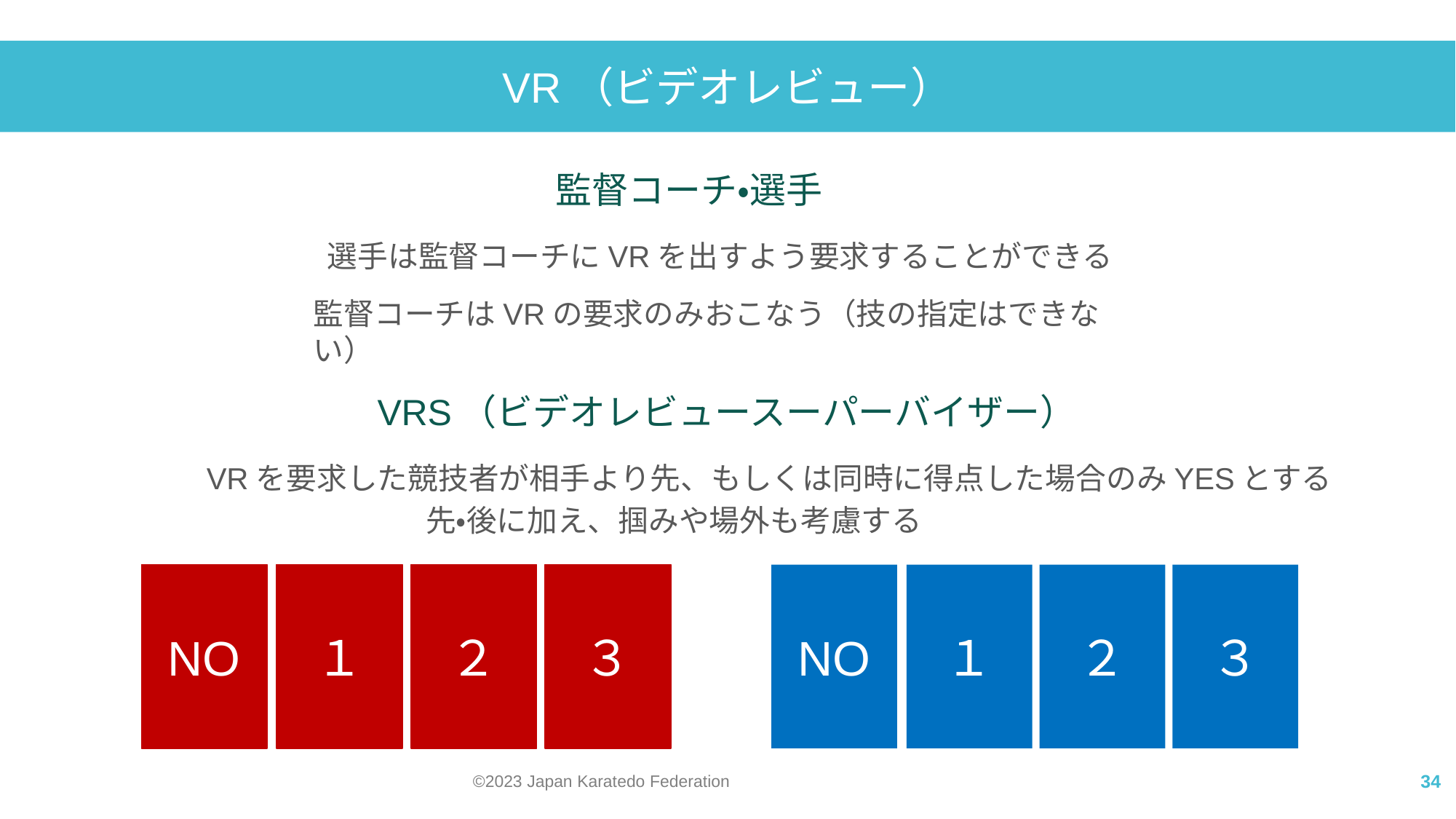

VR（ビデオレビュー）
監督コーチ・選手
コンタクト
選手は監督コーチにVRを出すよう要求することができる
監督コーチはVRの要求のみおこなう（技の指定はできない）
VRS（ビデオレビュースーパーバイザー）
VRを要求した競技者が相手より先、もしくは同時に得点した場合のみYESとする
先・後に加え、掴みや場外も考慮する
NO
１
２
１
２
３
３
NO
©️2023 Japan Karatedo Federation
34